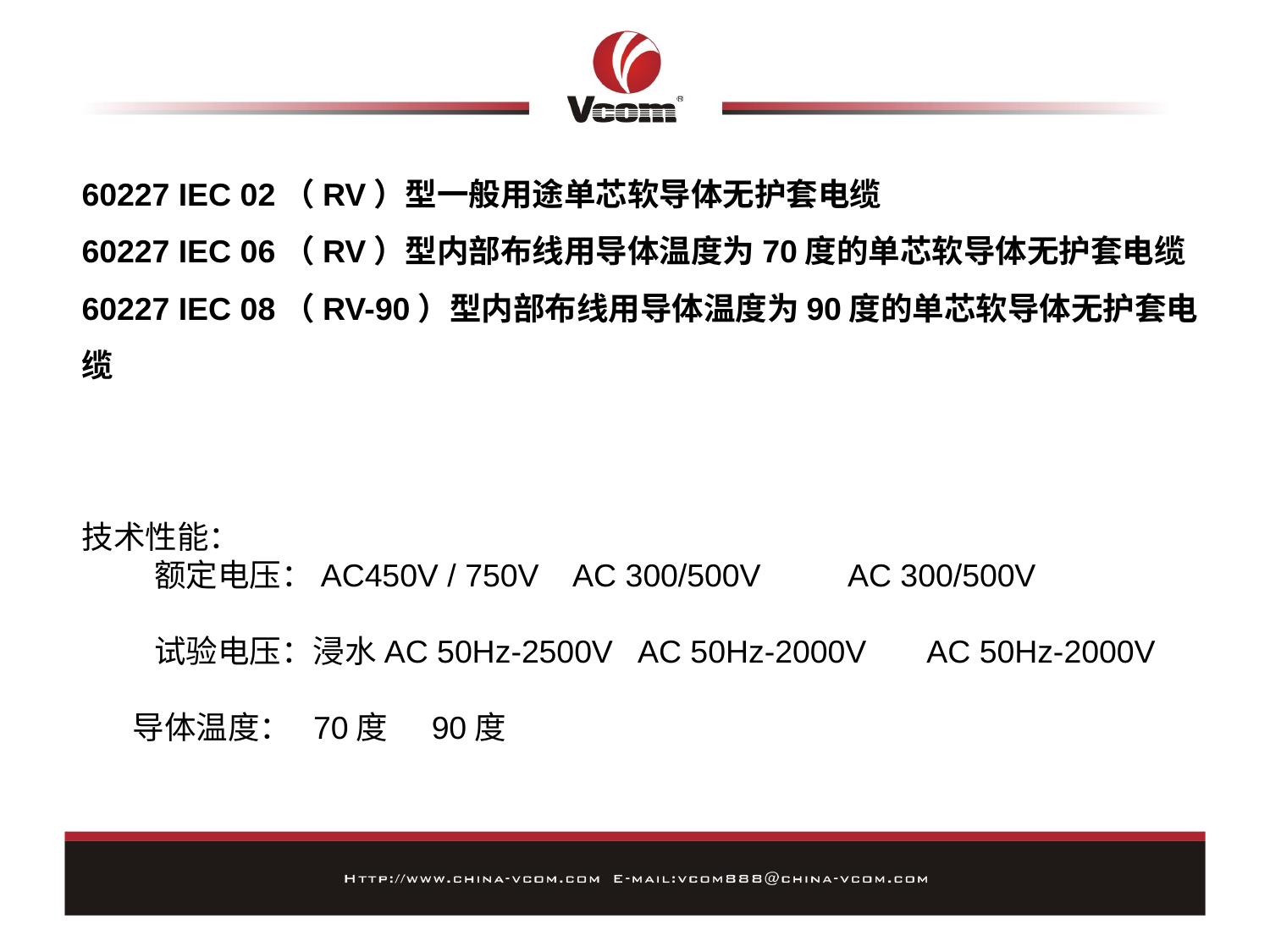

60227 IEC 02（RV）型一般用途单芯软导体无护套电缆
60227 IEC 06（RV）型内部布线用导体温度为70度的单芯软导体无护套电缆
60227 IEC 08（RV-90）型内部布线用导体温度为90度的单芯软导体无护套电缆

技术性能：
         额定电压：AC450V / 750V    AC 300/500V          AC 300/500V

         试验电压：浸水AC 50Hz-2500V   AC 50Hz-2000V       AC 50Hz-2000V

      导体温度：  70度     90度